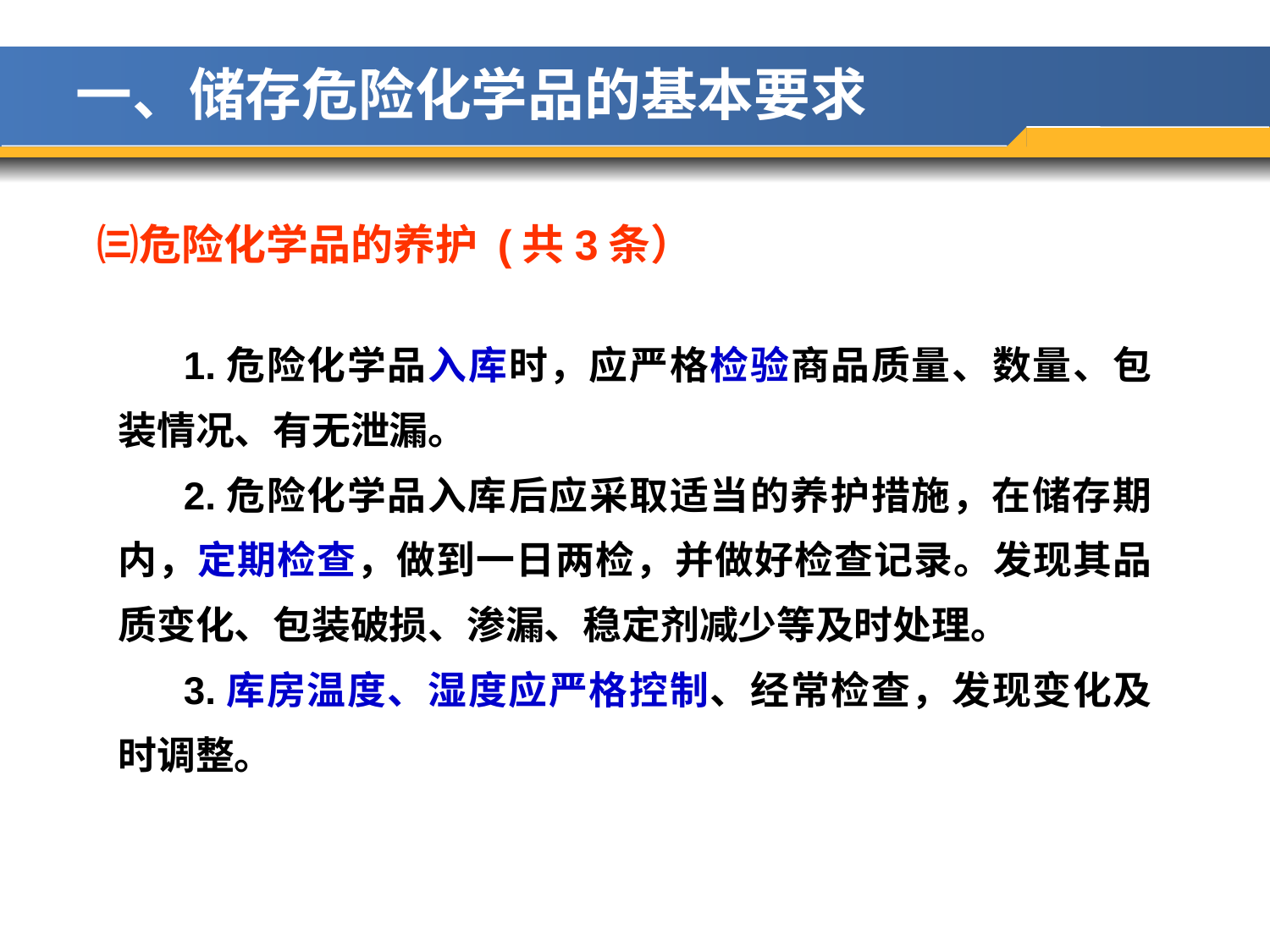

一、储存危险化学品的基本要求

㈢危险化学品的养护 (共3条）
 1.危险化学品入库时，应严格检验商品质量、数量、包装情况、有无泄漏。
 2.危险化学品入库后应采取适当的养护措施，在储存期内，定期检查，做到一日两检，并做好检查记录。发现其品质变化、包装破损、渗漏、稳定剂减少等及时处理。
 3.库房温度、湿度应严格控制、经常检查，发现变化及时调整。